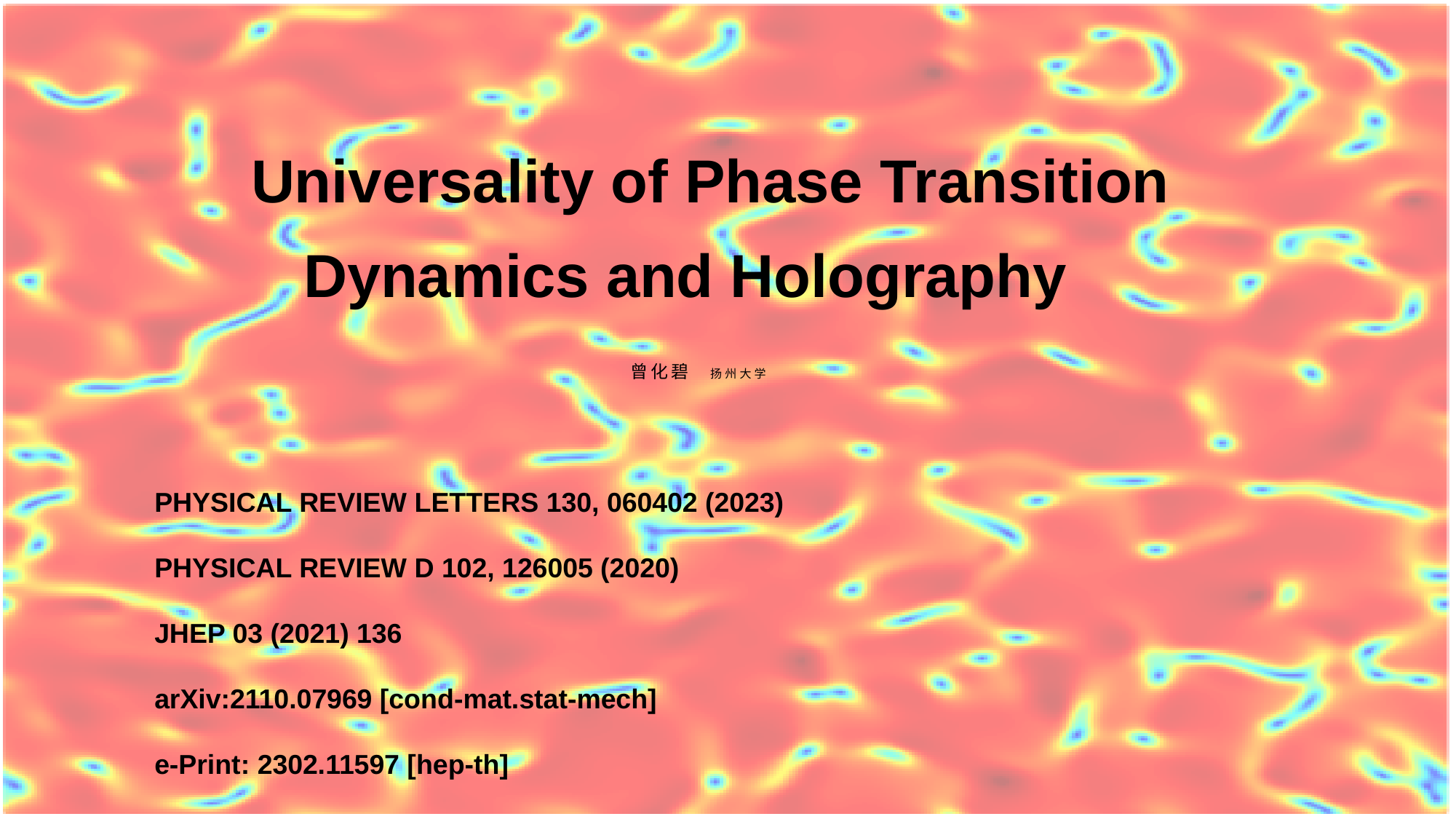

# Universality of Phase Transition Dynamics and Holography
曾化碧   扬州大学

 PHYSICAL REVIEW LETTERS 130, 060402 (2023)

 PHYSICAL REVIEW D 102, 126005 (2020)

 JHEP 03 (2021) 136

 arXiv:2110.07969 [cond-mat.stat-mech]

 e-Print: 2302.11597 [hep-th]